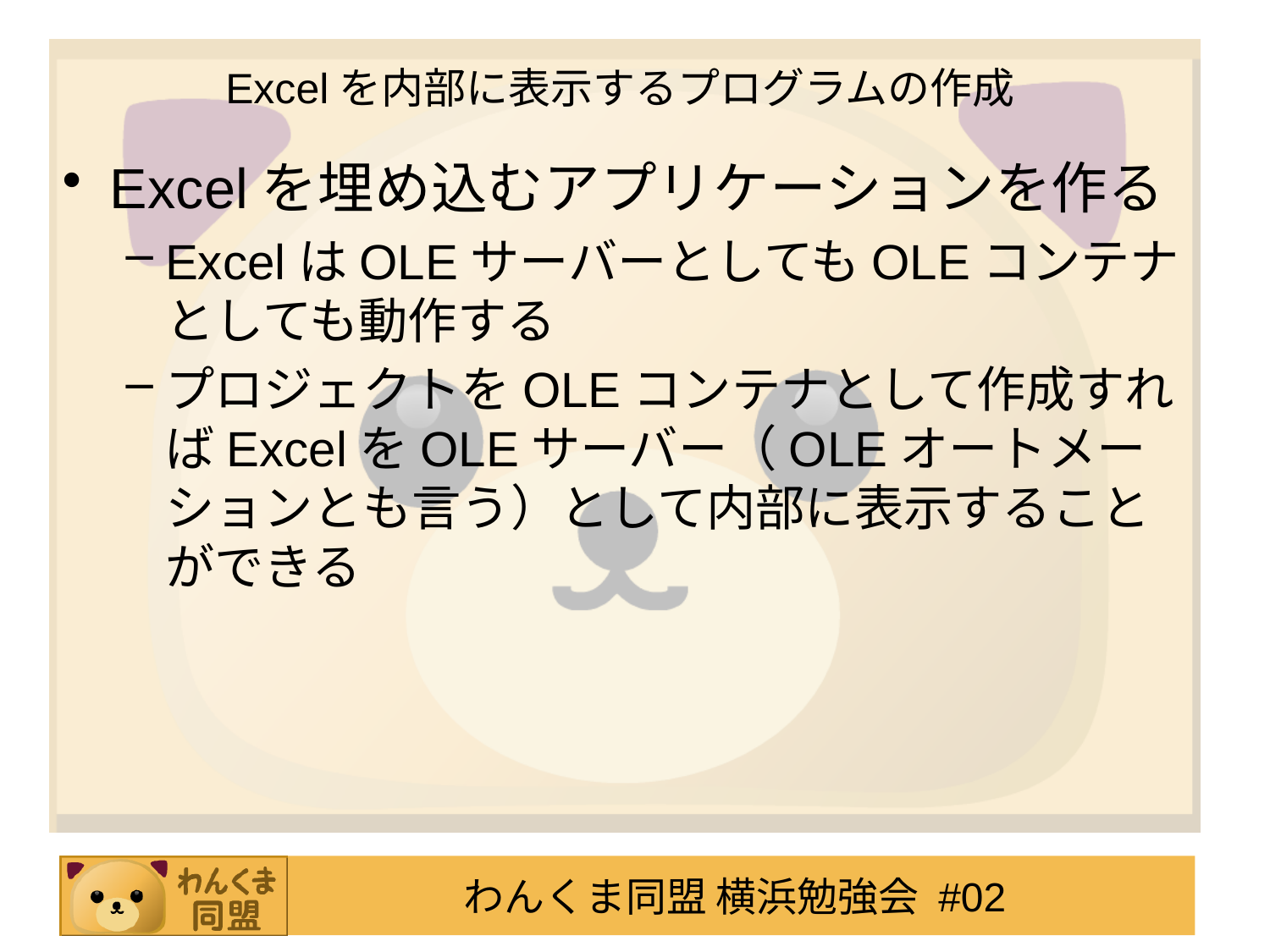

# Excelを内部に表示するプログラムの作成
Excelを埋め込むアプリケーションを作る
ExcelはOLEサーバーとしてもOLEコンテナとしても動作する
プロジェクトをOLEコンテナとして作成すればExcelをOLEサーバー（OLEオートメーションとも言う）として内部に表示することができる